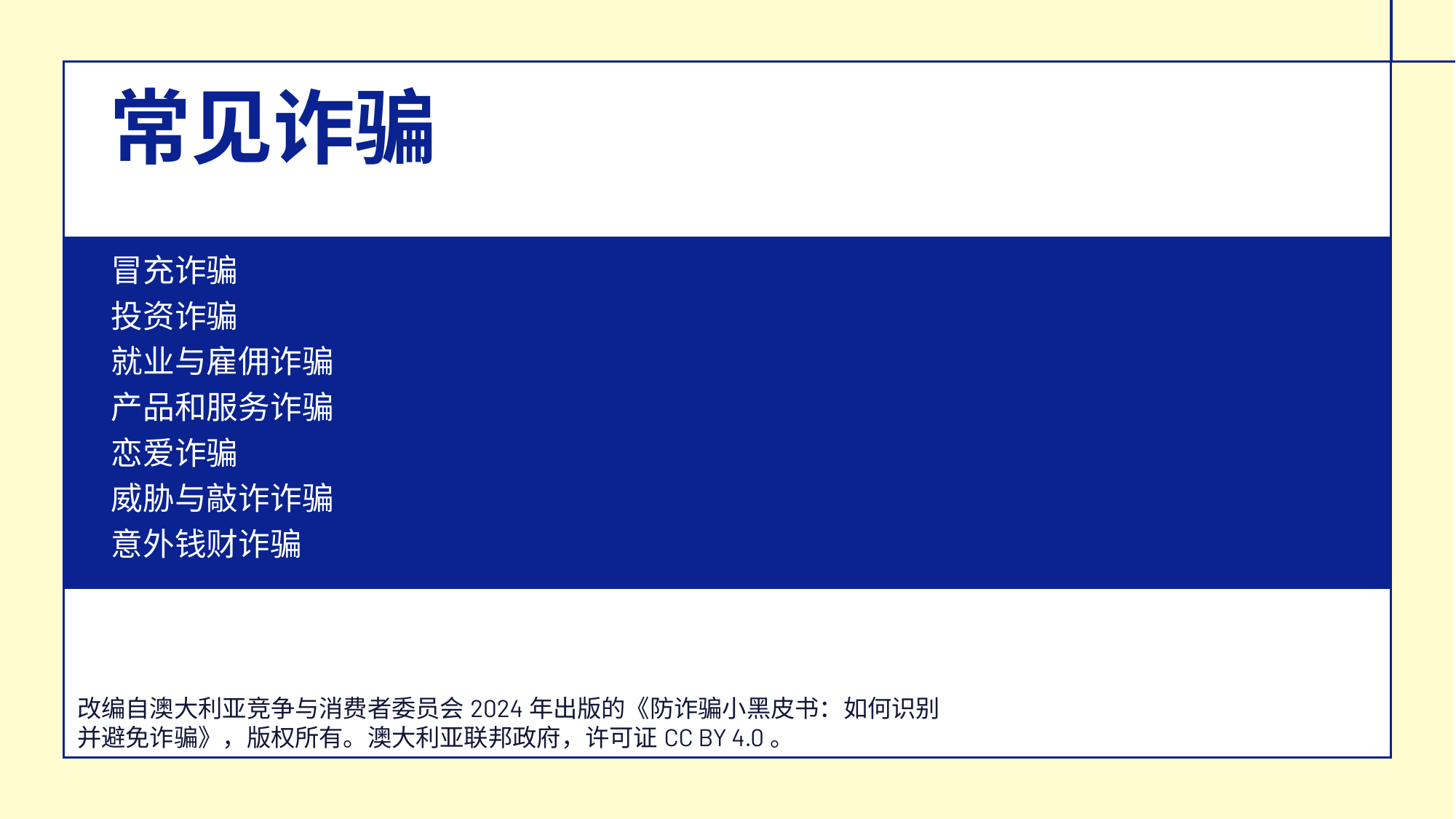

常见诈骗

冒充诈骗
投资诈骗
就业与雇佣诈骗
产品和服务诈骗
恋爱诈骗
威胁与敲诈诈骗
意外钱财诈骗
改编自澳大利亚竞争与消费者委员会2024年出版的《防诈骗小黑皮书：如何识别并避免诈骗》，版权所有。澳大利亚联邦政府，许可证CC BY 4.0。